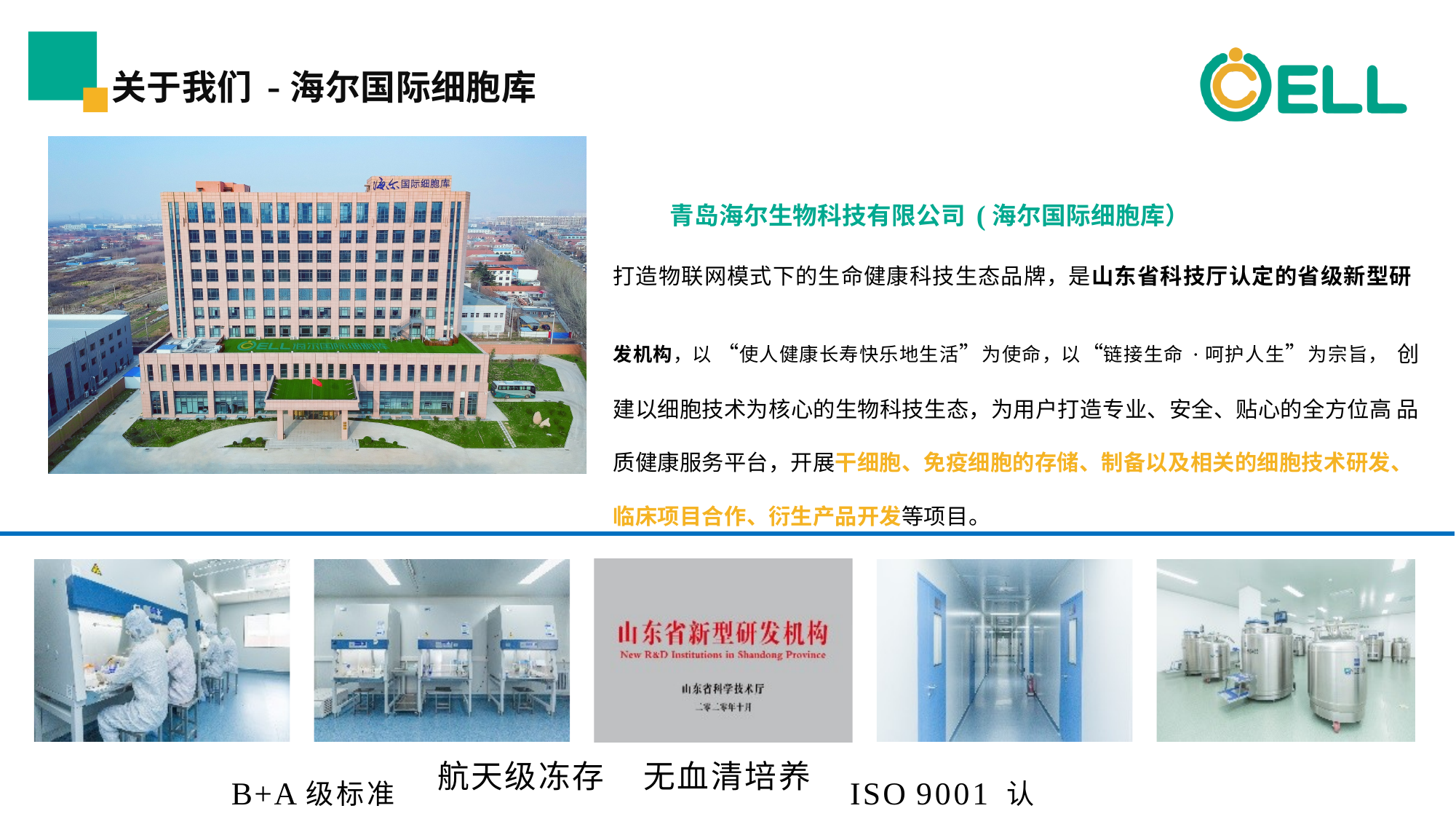

# 关于我们-海尔国际细胞库

⻘岛海尔⽣物科技有限公司(海尔国际细胞库）
打造物联⽹模式下的⽣命健康科技⽣态品牌，是⼭东省科技厅认定的省级新型研 发机构，以 “使⼈健康⻓寿快乐地⽣活”为使命，以“链接⽣命·呵护⼈⽣”为宗旨，  创建以细胞技术为核⼼的⽣物科技⽣态，为⽤户打造专业、安全、贴⼼的全⽅位⾼ 品质健康服务平台，开展⼲细胞、免疫细胞的存储、制备以及相关的细胞技术研发、 临床项⽬合作、衍⽣产品开发等项⽬。

航天级冻存
⽆⾎清培养
ISO 9001 认证
B+A级标准